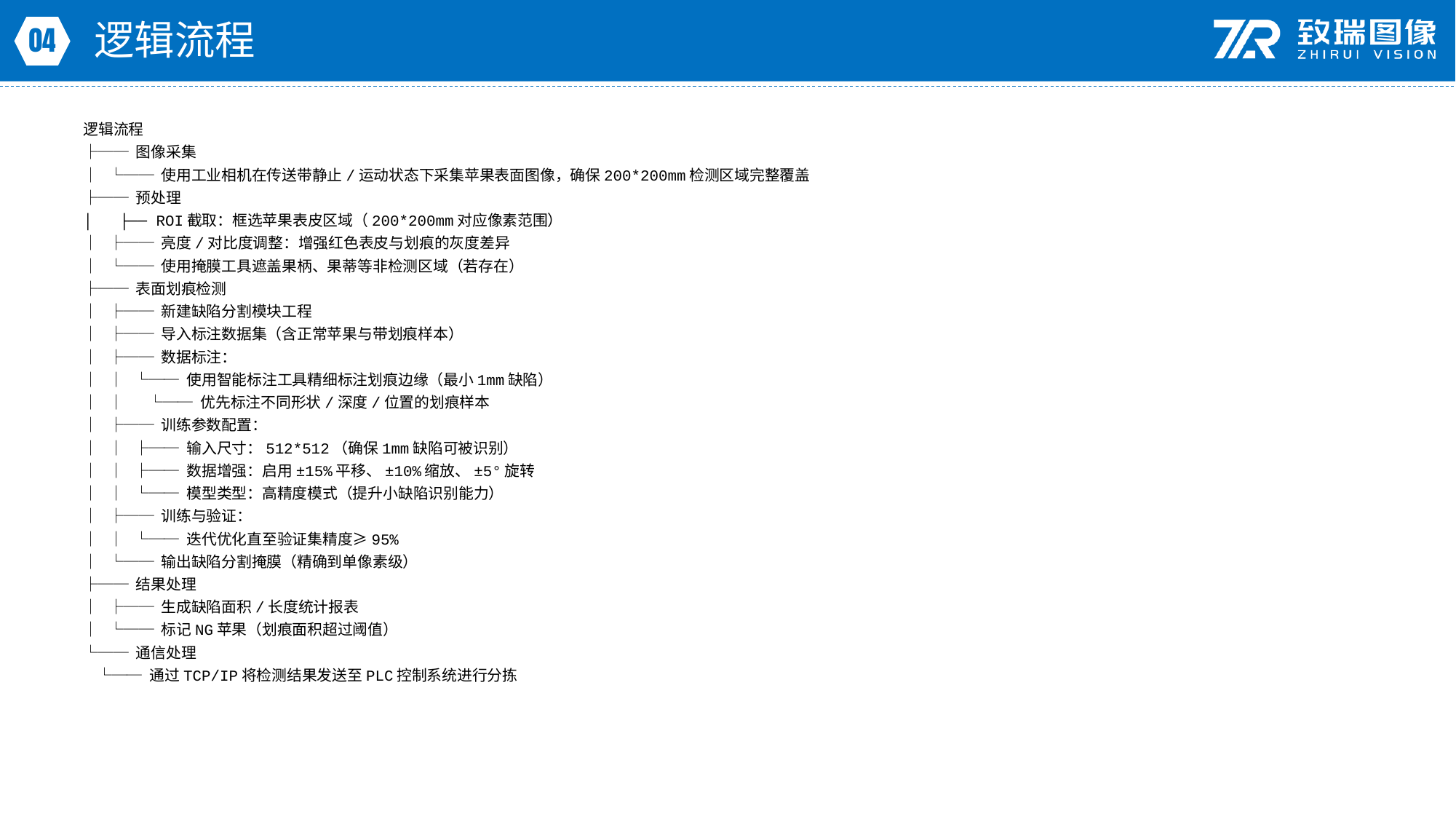

逻辑流程
04

逻辑流程
├── 图像采集
│   └── 使用工业相机在传送带静止/运动状态下采集苹果表面图像，确保200*200mm检测区域完整覆盖
├── 预处理
│   ├── ROI截取：框选苹果表皮区域（200*200mm对应像素范围）
│   ├── 亮度/对比度调整：增强红色表皮与划痕的灰度差异
│   └── 使用掩膜工具遮盖果柄、果蒂等非检测区域（若存在）
├── 表面划痕检测
│   ├── 新建缺陷分割模块工程
│   ├── 导入标注数据集（含正常苹果与带划痕样本）
│   ├── 数据标注：
│   │   └── 使用智能标注工具精细标注划痕边缘（最小1mm缺陷）
│   │       └── 优先标注不同形状/深度/位置的划痕样本
│   ├── 训练参数配置：
│   │   ├── 输入尺寸：512*512（确保1mm缺陷可被识别）
│   │   ├── 数据增强：启用±15%平移、±10%缩放、±5°旋转
│   │   └── 模型类型：高精度模式（提升小缺陷识别能力）
│   ├── 训练与验证：
│   │   └── 迭代优化直至验证集精度≥95%
│   └── 输出缺陷分割掩膜（精确到单像素级）
├── 结果处理
│   ├── 生成缺陷面积/长度统计报表
│   └── 标记NG苹果（划痕面积超过阈值）
└── 通信处理
    └── 通过TCP/IP将检测结果发送至PLC控制系统进行分拣